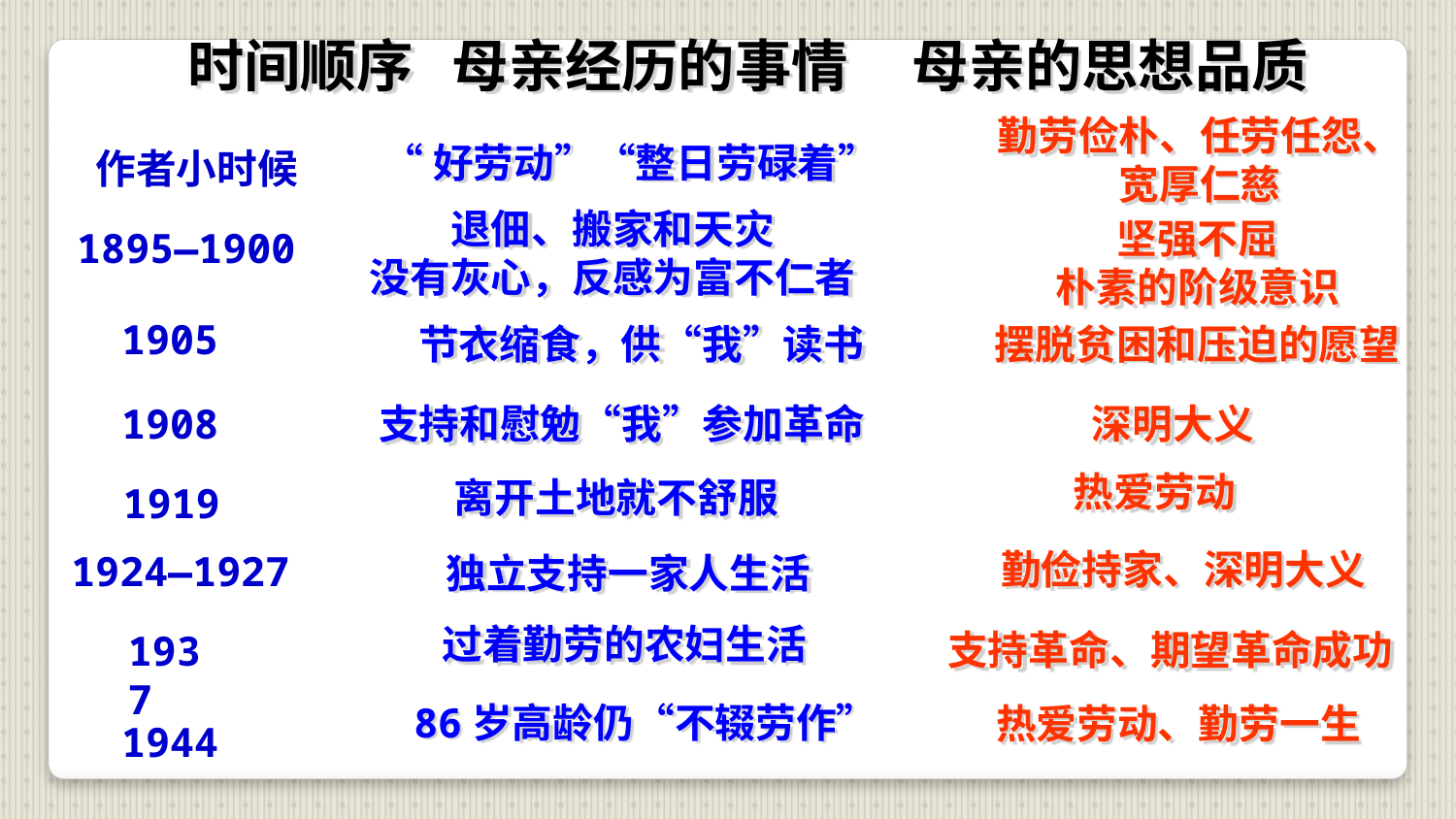

时间顺序   母亲经历的事情     母亲的思想品质
勤劳俭朴、任劳任怨、
宽厚仁慈
“好劳动”“整日劳碌着”
作者小时候
退佃、搬家和天灾
没有灰心，反感为富不仁者
坚强不屈
朴素的阶级意识
1895—1900
1905
节衣缩食，供“我”读书
摆脱贫困和压迫的愿望
1908
支持和慰勉“我”参加革命
深明大义
热爱劳动
离开土地就不舒服
1919
勤俭持家、深明大义
1924—1927
独立支持一家人生活
过着勤劳的农妇生活
支持革命、期望革命成功
1937
1944
86岁高龄仍“不辍劳作”
热爱劳动、勤劳一生